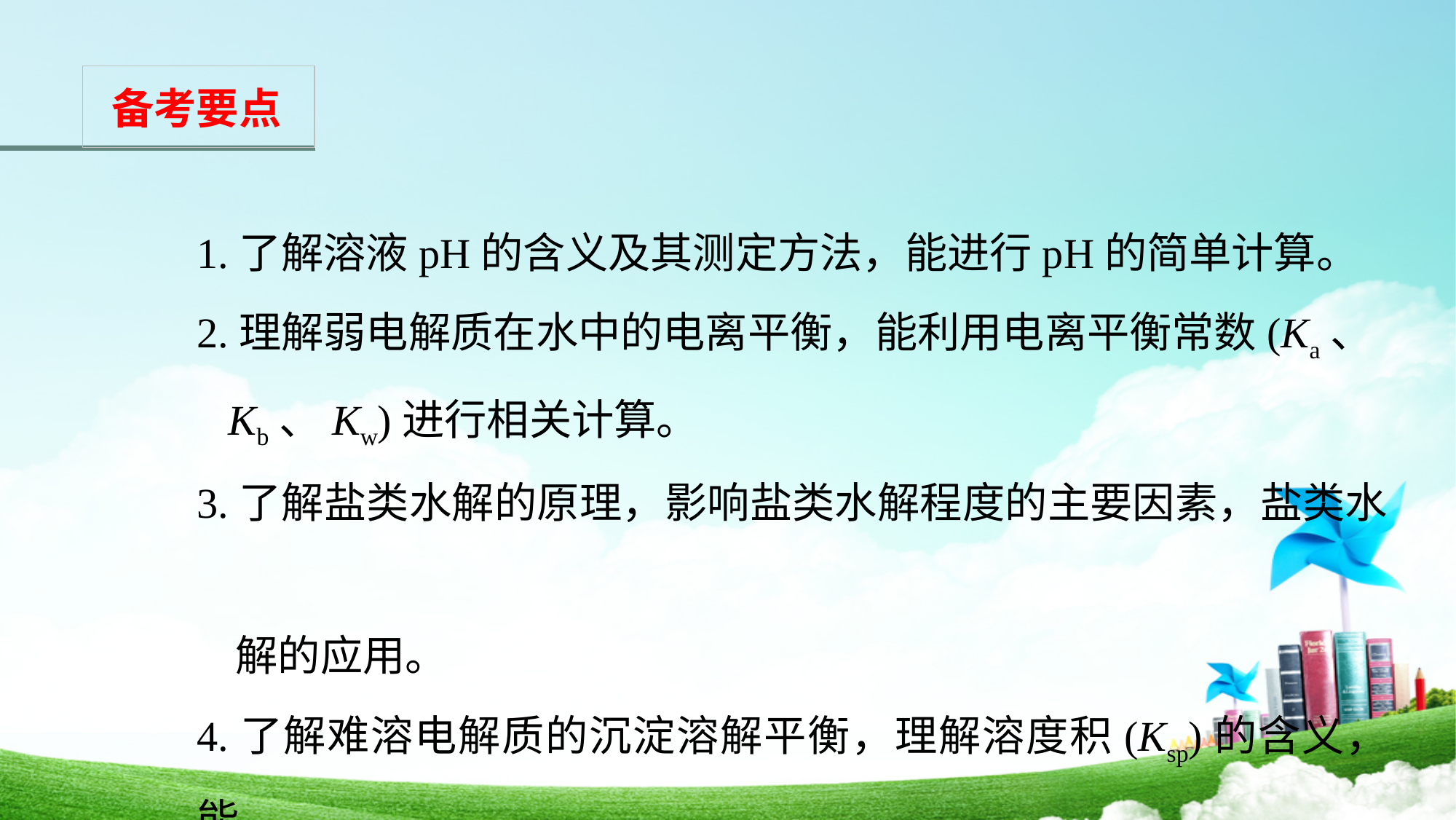

备考要点
1.了解溶液pH的含义及其测定方法，能进行pH的简单计算。
2.理解弱电解质在水中的电离平衡，能利用电离平衡常数(Ka、
   Kb、Kw)进行相关计算。
3.了解盐类水解的原理，影响盐类水解程度的主要因素，盐类水
   解的应用。
4.了解难溶电解质的沉淀溶解平衡，理解溶度积(Ksp)的含义，能
   进行相关的计算。